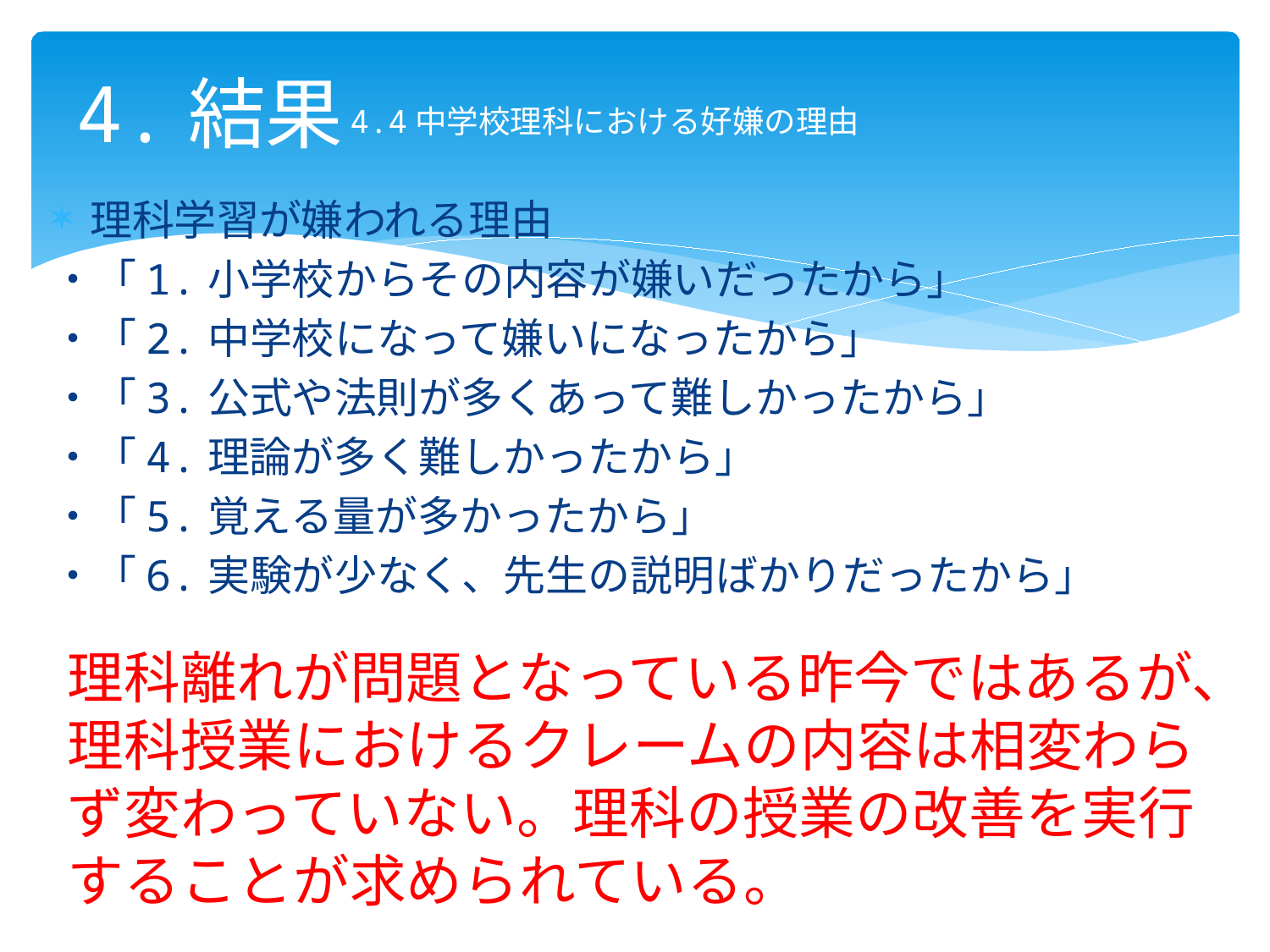

# 4.結果
4.4中学校理科における好嫌の理由

理科学習が嫌われる理由
・「1.小学校からその内容が嫌いだったから」
・「2.中学校になって嫌いになったから」
・「3.公式や法則が多くあって難しかったから」
・「4.理論が多く難しかったから」
・「5.覚える量が多かったから」
・「6.実験が少なく、先生の説明ばかりだったから」

理科離れが問題となっている昨今ではあるが、理科授業におけるクレームの内容は相変わらず変わっていない。理科の授業の改善を実行することが求められている。